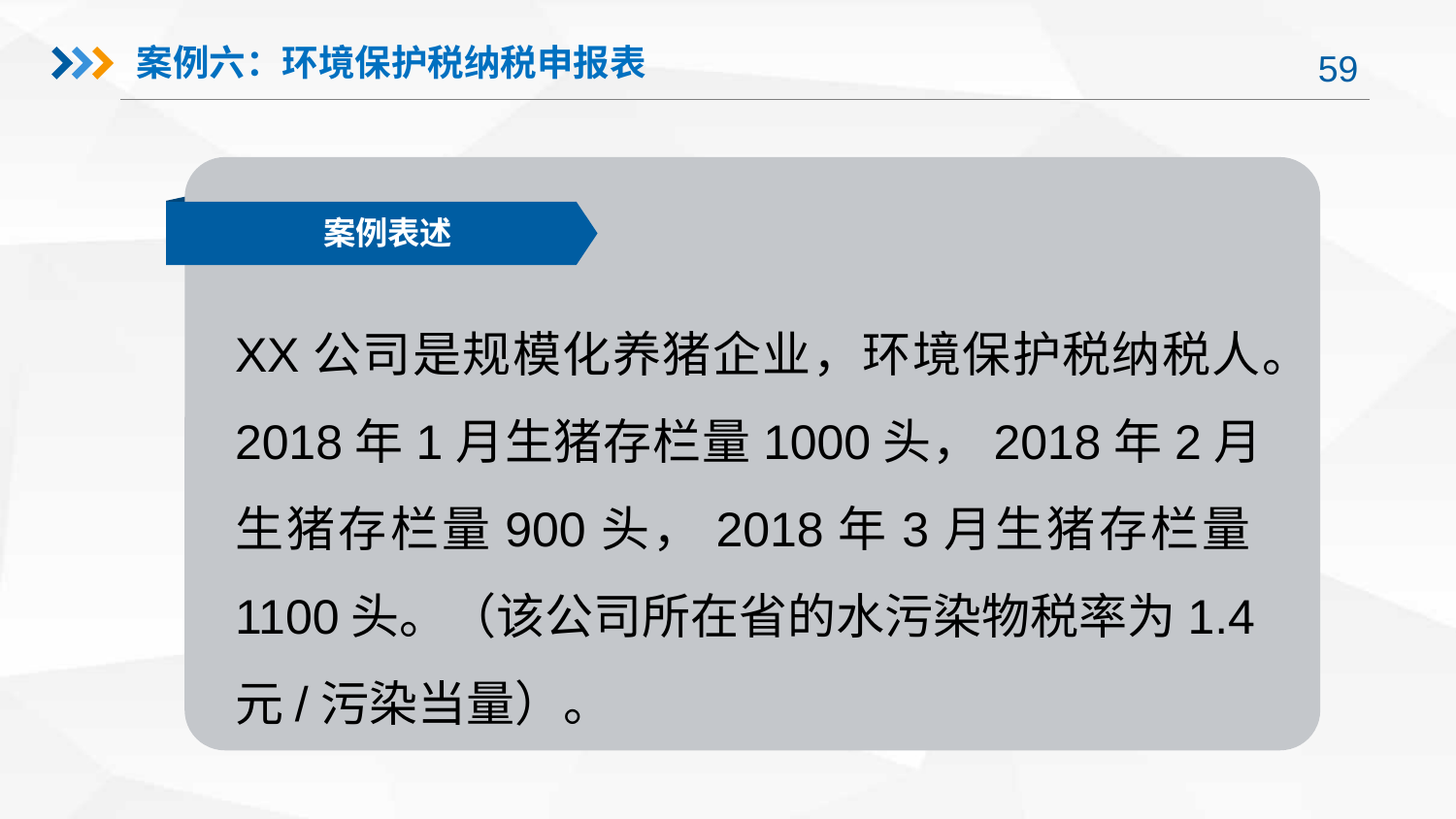

案例六：环境保护税纳税申报表

案例表述
XX公司是规模化养猪企业，环境保护税纳税人。2018年1月生猪存栏量1000头，2018年2月生猪存栏量900头，2018年3月生猪存栏量1100头。（该公司所在省的水污染物税率为1.4元/污染当量）。